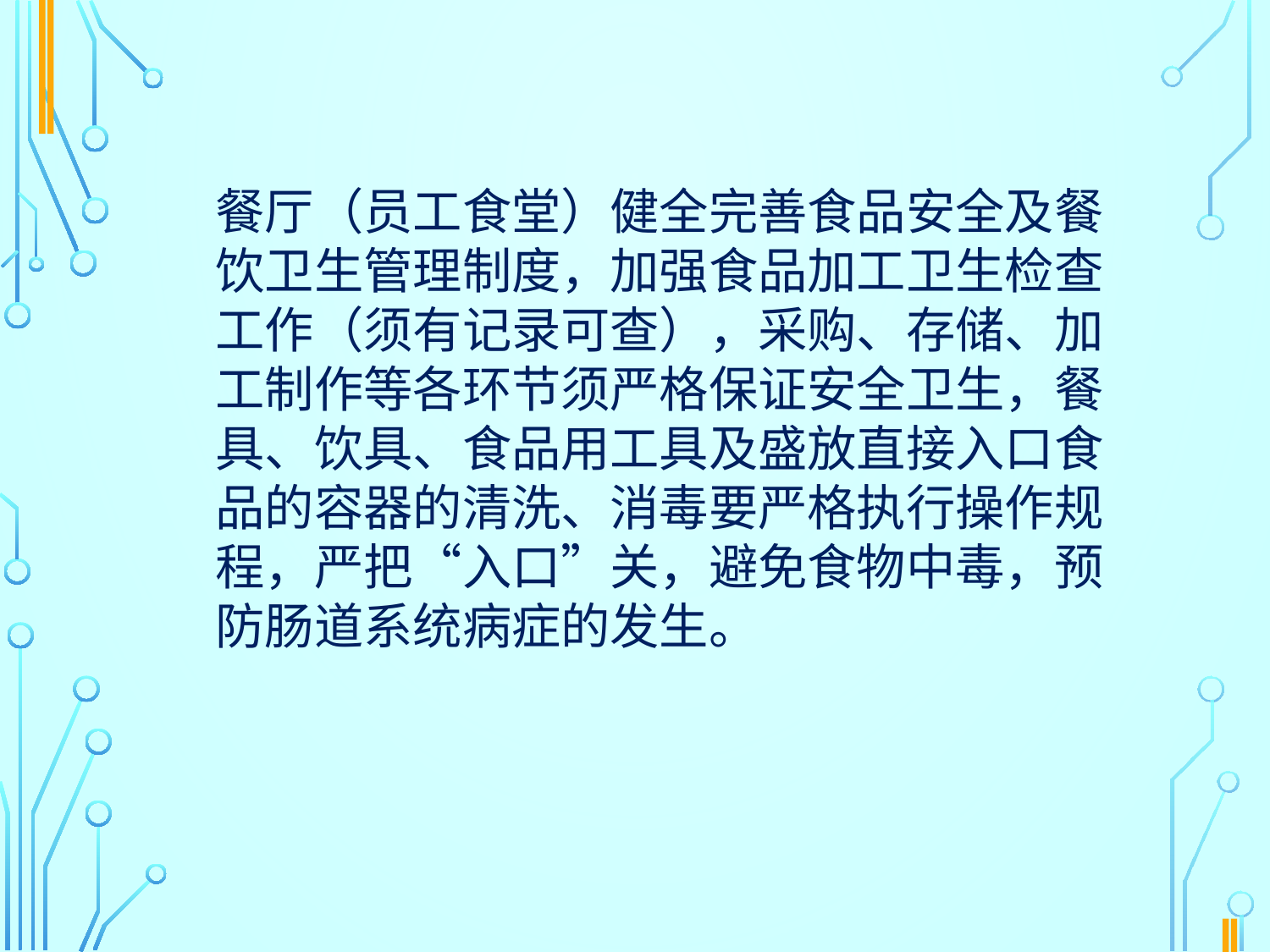

餐厅（员工食堂）健全完善食品安全及餐饮卫生管理制度，加强食品加工卫生检查工作（须有记录可查），采购、存储、加工制作等各环节须严格保证安全卫生，餐具、饮具、食品用工具及盛放直接入口食品的容器的清洗、消毒要严格执行操作规程，严把“入口”关，避免食物中毒，预防肠道系统病症的发生。